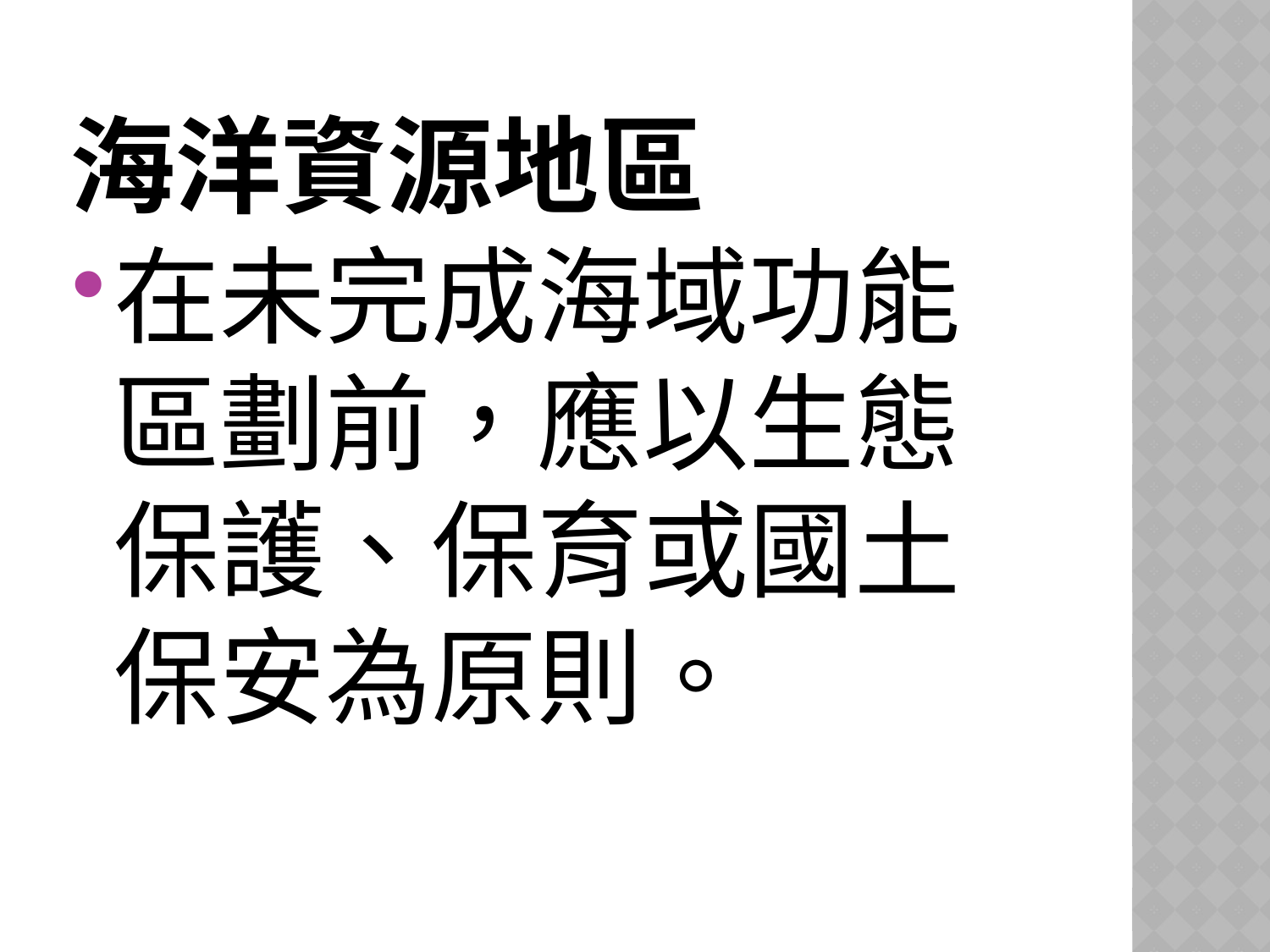

# 海洋資源地區
在未完成海域功能區劃前，應以生態保護、保育或國土保安為原則。